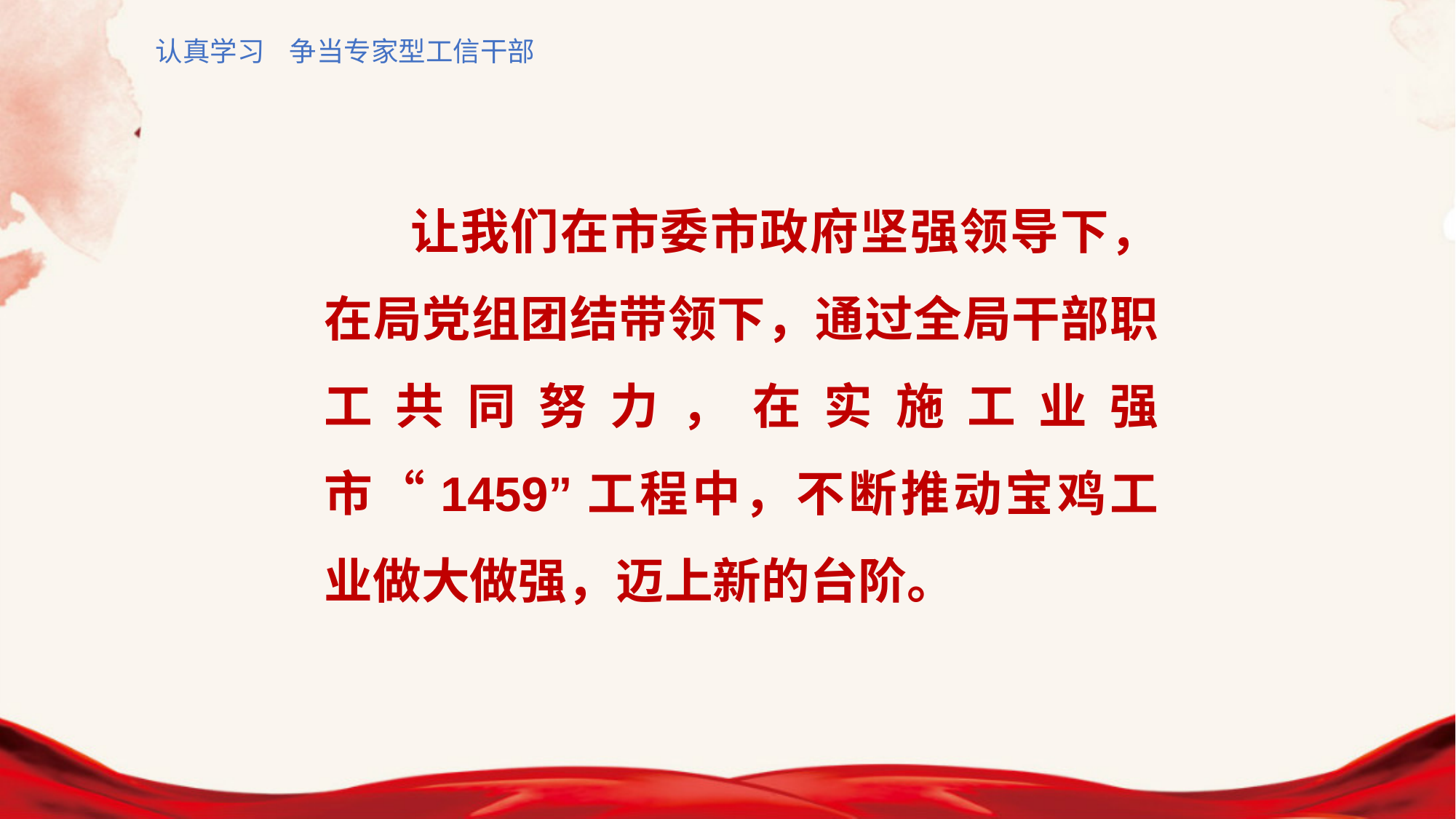

认真学习    争当专家型工信干部
        让我们在市委市政府坚强领导下，在局党组团结带领下，通过全局干部职工共同努力，在实施工业强市“1459”工程中，不断推动宝鸡工业做大做强，迈上新的台阶。